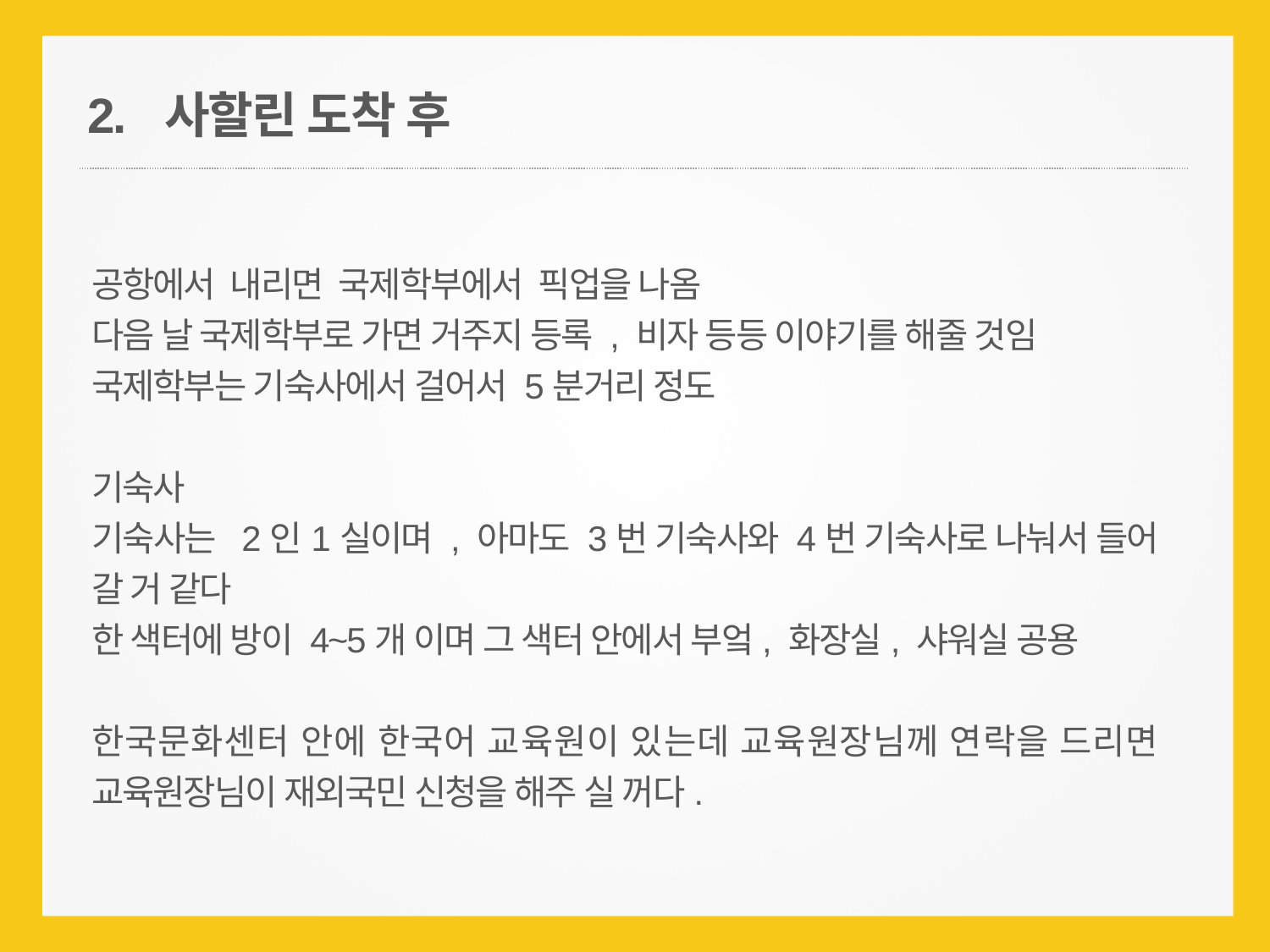

2.  사할린 도착 후

공항에서  내리면  국제학부에서  픽업을 나옴
다음 날 국제학부로 가면 거주지 등록 , 비자 등등 이야기를 해줄 것임
국제학부는 기숙사에서 걸어서 5분거리 정도

기숙사
기숙사는  2인1실이며 , 아마도 3번 기숙사와 4번 기숙사로 나눠서 들어 갈 거 같다
한 색터에 방이 4~5개 이며 그 색터 안에서 부엌, 화장실, 샤워실 공용

한국문화센터 안에 한국어 교육원이 있는데 교육원장님께 연락을 드리면 교육원장님이 재외국민 신청을 해주 실 꺼다.